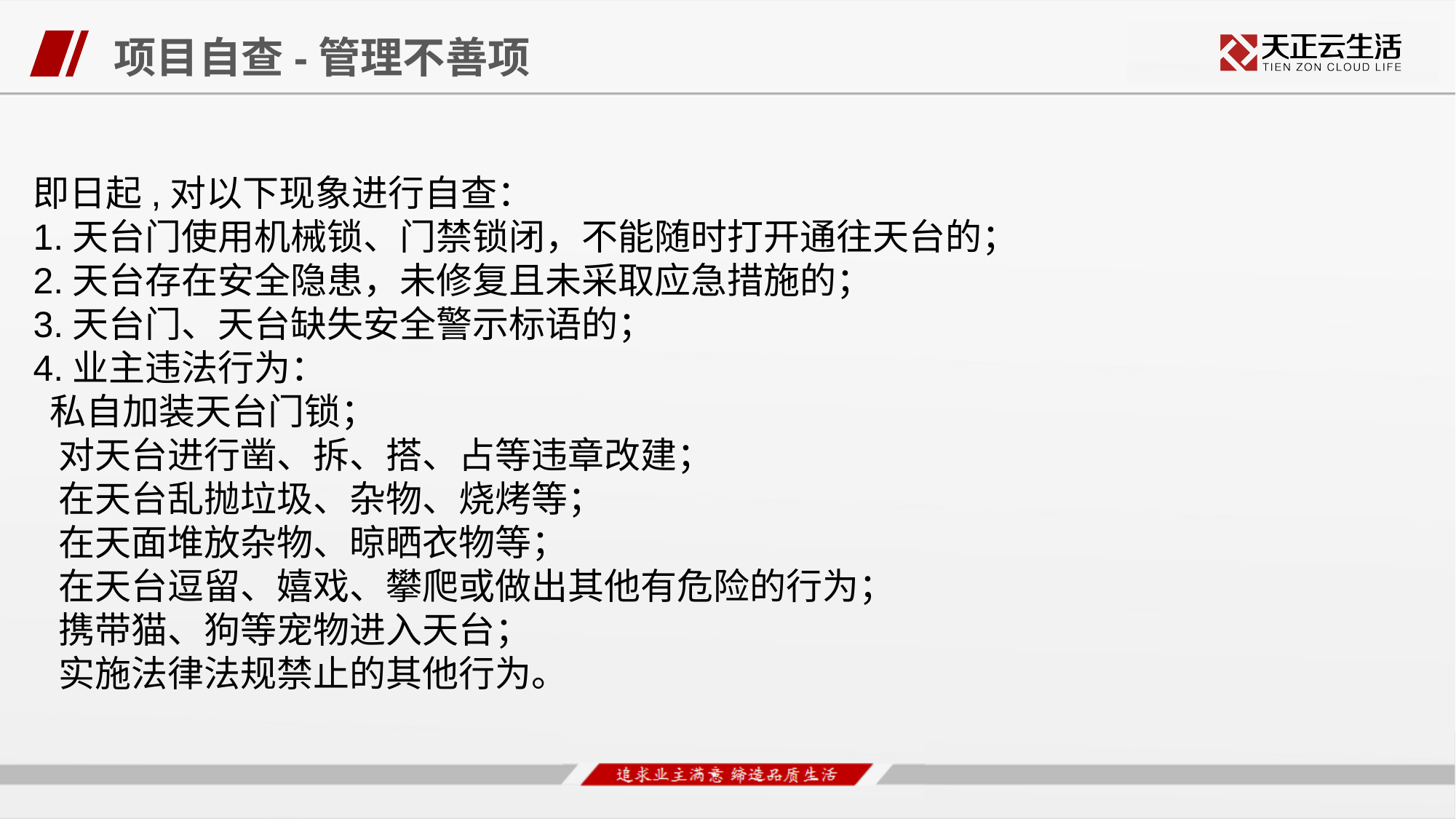

项目自查-管理不善项

即日起,对以下现象进行自查：
1.天台门使用机械锁、门禁锁闭，不能随时打开通往天台的；
2.天台存在安全隐患，未修复且未采取应急措施的；
3.天台门、天台缺失安全警示标语的；
4.业主违法行为：
  私自加装天台门锁；
  对天台进行凿、拆、搭、占等违章改建；
  在天台乱抛垃圾、杂物、烧烤等；
  在天面堆放杂物、晾晒衣物等；
  在天台逗留、嬉戏、攀爬或做出其他有危险的行为；
  携带猫、狗等宠物进入天台；
  实施法律法规禁止的其他行为。